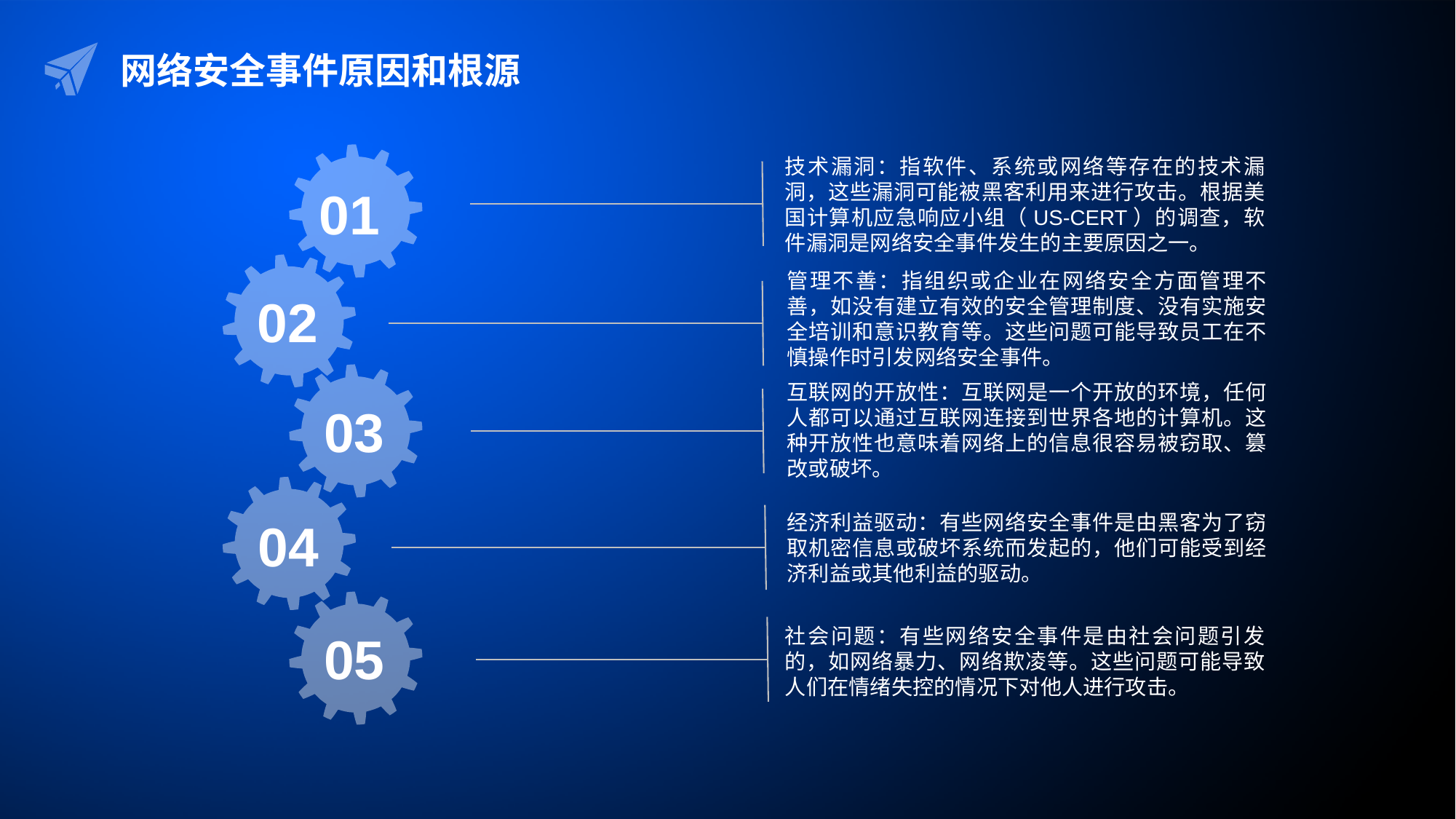

网络安全事件原因和根源

技术漏洞：指软件、系统或网络等存在的技术漏洞，这些漏洞可能被黑客利用来进行攻击。根据美国计算机应急响应小组（US-CERT）的调查，软件漏洞是网络安全事件发生的主要原因之一。
01

管理不善：指组织或企业在网络安全方面管理不善，如没有建立有效的安全管理制度、没有实施安全培训和意识教育等。这些问题可能导致员工在不慎操作时引发网络安全事件。
02

互联网的开放性：互联网是一个开放的环境，任何人都可以通过互联网连接到世界各地的计算机。这种开放性也意味着网络上的信息很容易被窃取、篡改或破坏。
03

经济利益驱动：有些网络安全事件是由黑客为了窃取机密信息或破坏系统而发起的，他们可能受到经济利益或其他利益的驱动。
04

社会问题：有些网络安全事件是由社会问题引发的，如网络暴力、网络欺凌等。这些问题可能导致人们在情绪失控的情况下对他人进行攻击。
05